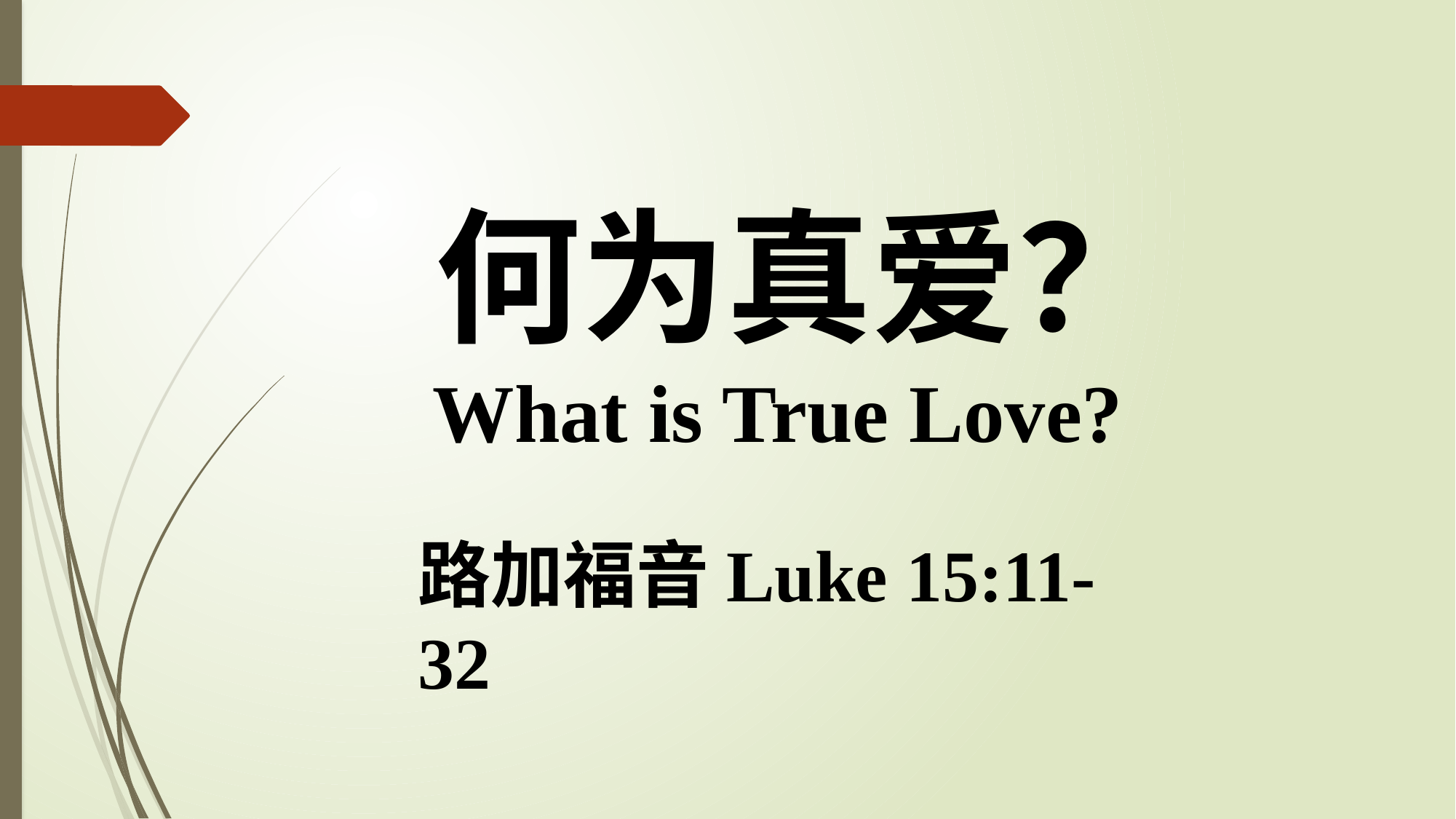

# 何为真爱？ What is True Love?
路加福音Luke 15:11-32